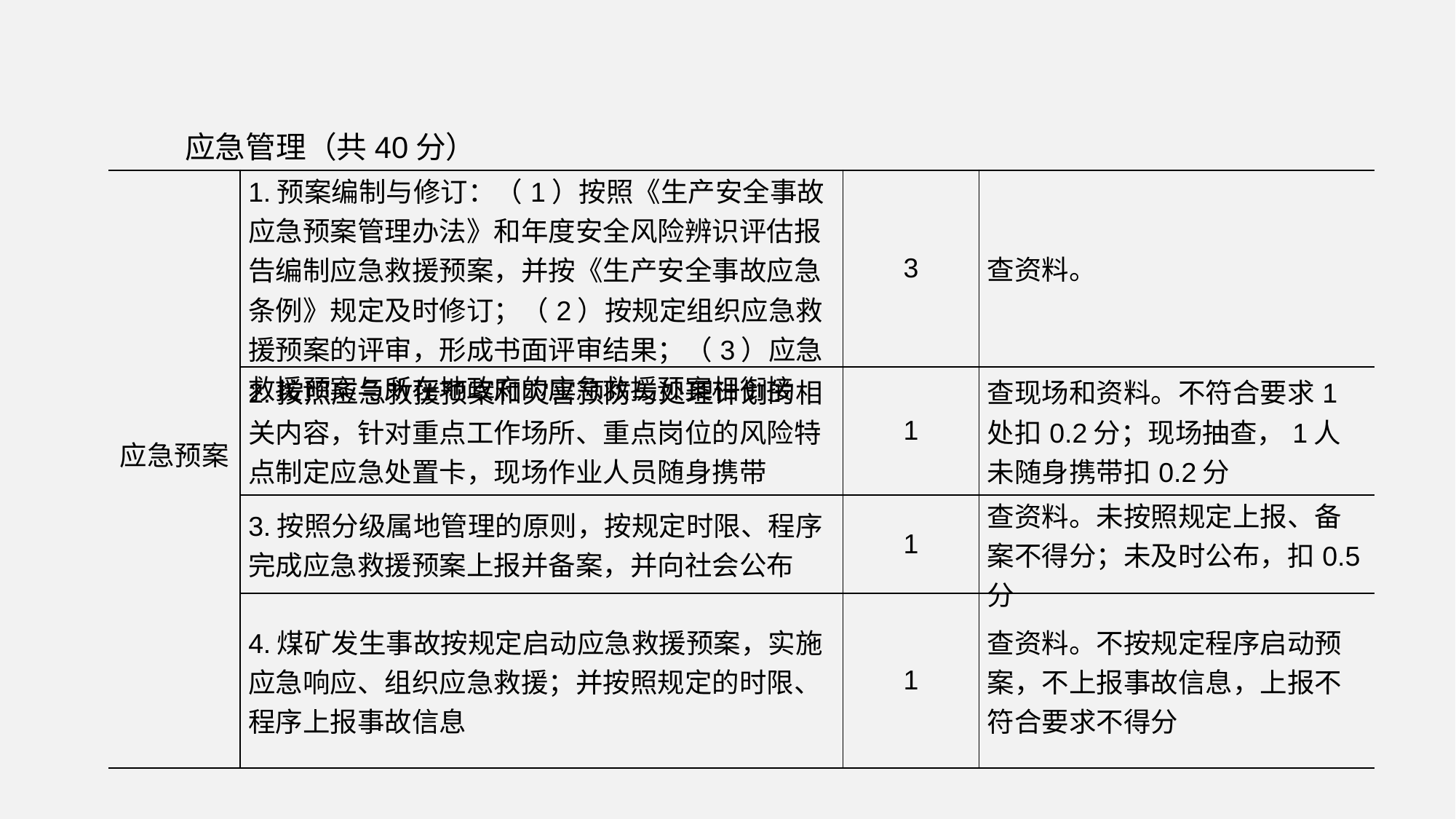

应急管理（共40分）
| 应急预案 | 1.预案编制与修订：（1）按照《生产安全事故应急预案管理办法》和年度安全风险辨识评估报告编制应急救援预案，并按《生产安全事故应急条例》规定及时修订；（2）按规定组织应急救援预案的评审，形成书面评审结果；（3）应急救援预案与所在地政府的应急救援预案相衔接 | 3 | 查资料。 |
| --- | --- | --- | --- |
|  | 2.按照应急救援预案和灾害预防与处理计划的相关内容，针对重点工作场所、重点岗位的风险特点制定应急处置卡，现场作业人员随身携带 | 1 | 查现场和资料。不符合要求1处扣0.2分；现场抽查，1人未随身携带扣0.2分 |
|  | 3.按照分级属地管理的原则，按规定时限、程序完成应急救援预案上报并备案，并向社会公布 | 1 | 查资料。未按照规定上报、备案不得分；未及时公布，扣0.5分 |
|  | 4.煤矿发生事故按规定启动应急救援预案，实施应急响应、组织应急救援；并按照规定的时限、程序上报事故信息 | 1 | 查资料。不按规定程序启动预案，不上报事故信息，上报不符合要求不得分 |